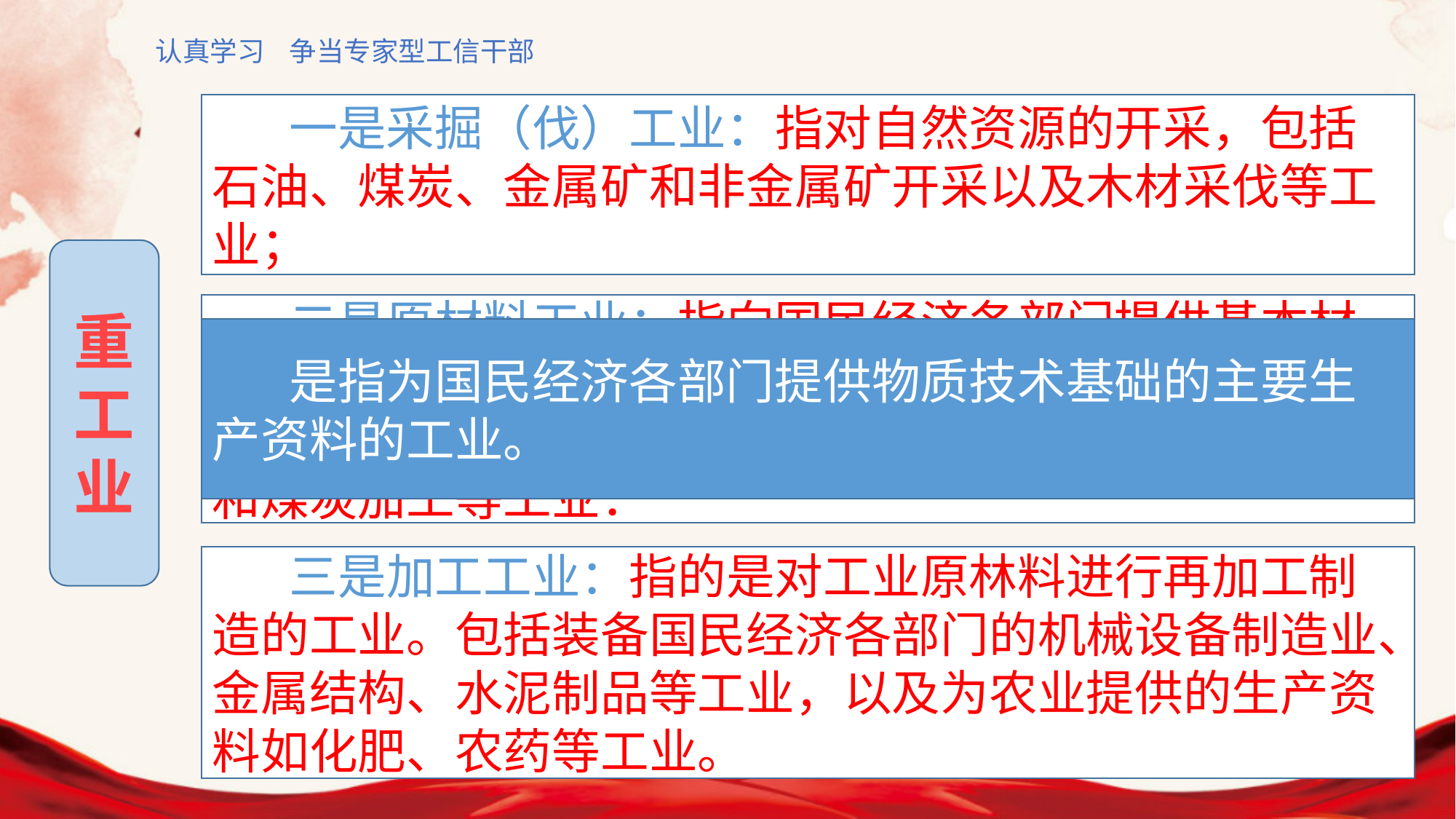

认真学习    争当专家型工信干部
      一是采掘（伐）工业：指对自然资源的开采，包括石油、煤炭、金属矿和非金属矿开采以及木材采伐等工业；
重工业
      二是原材料工业：指向国民经济各部门提供基本材料、动力和燃料的工业。包括金属冶炼及加工、炼焦及焦炭、化学、化工原料、水泥、人造板以及电力、石油和煤炭加工等工业：
      是指为国民经济各部门提供物质技术基础的主要生产资料的工业。
      三是加工工业：指的是对工业原林料进行再加工制造的工业。包括装备国民经济各部门的机械设备制造业、金属结构、水泥制品等工业，以及为农业提供的生产资料如化肥、农药等工业。